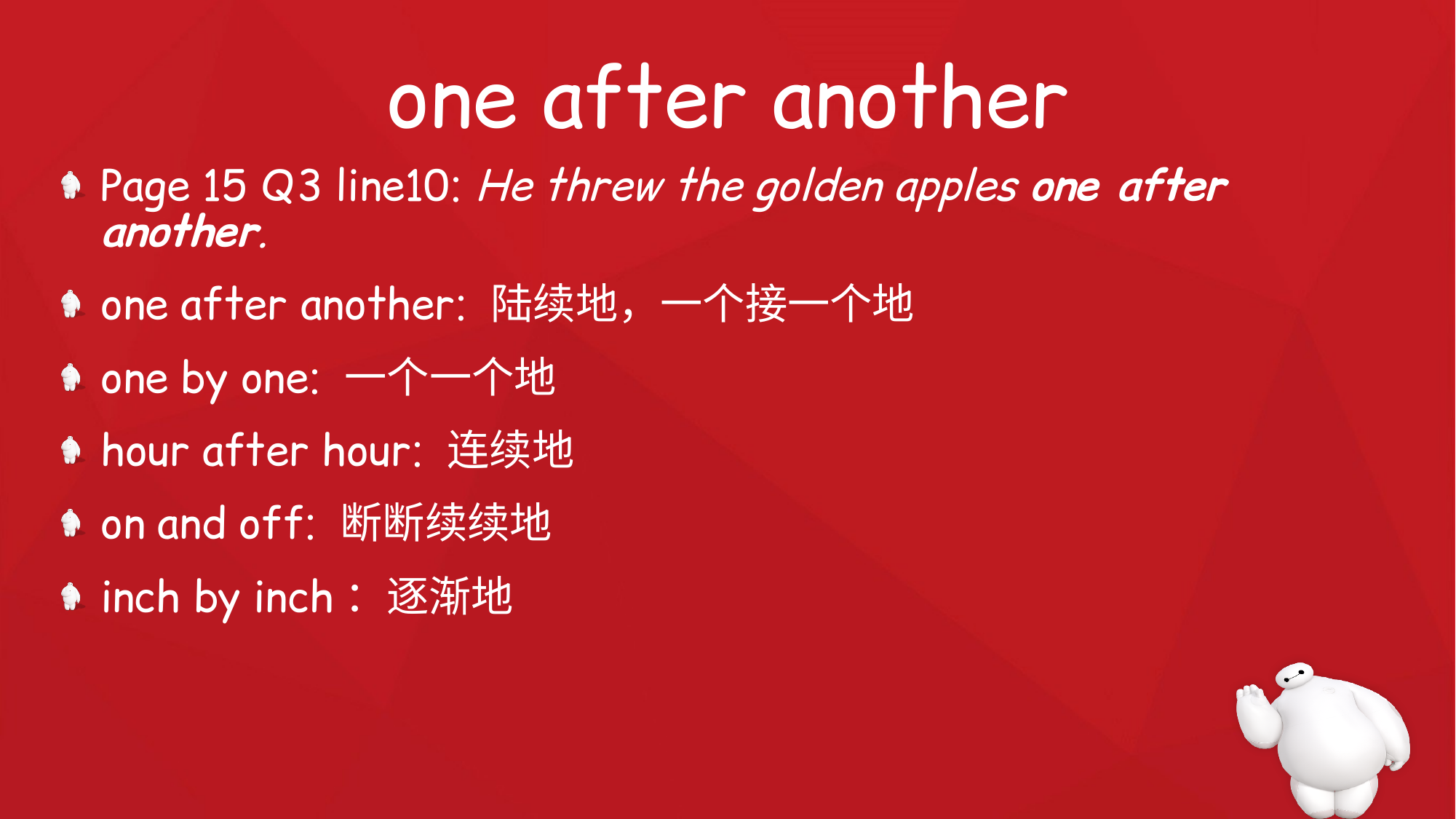

# one after another
Page 15 Q3 line10: He threw the golden apples one after another.
one after another: 陆续地，一个接一个地
one by one: 一个一个地
hour after hour: 连续地
on and off: 断断续续地
inch by inch：逐渐地